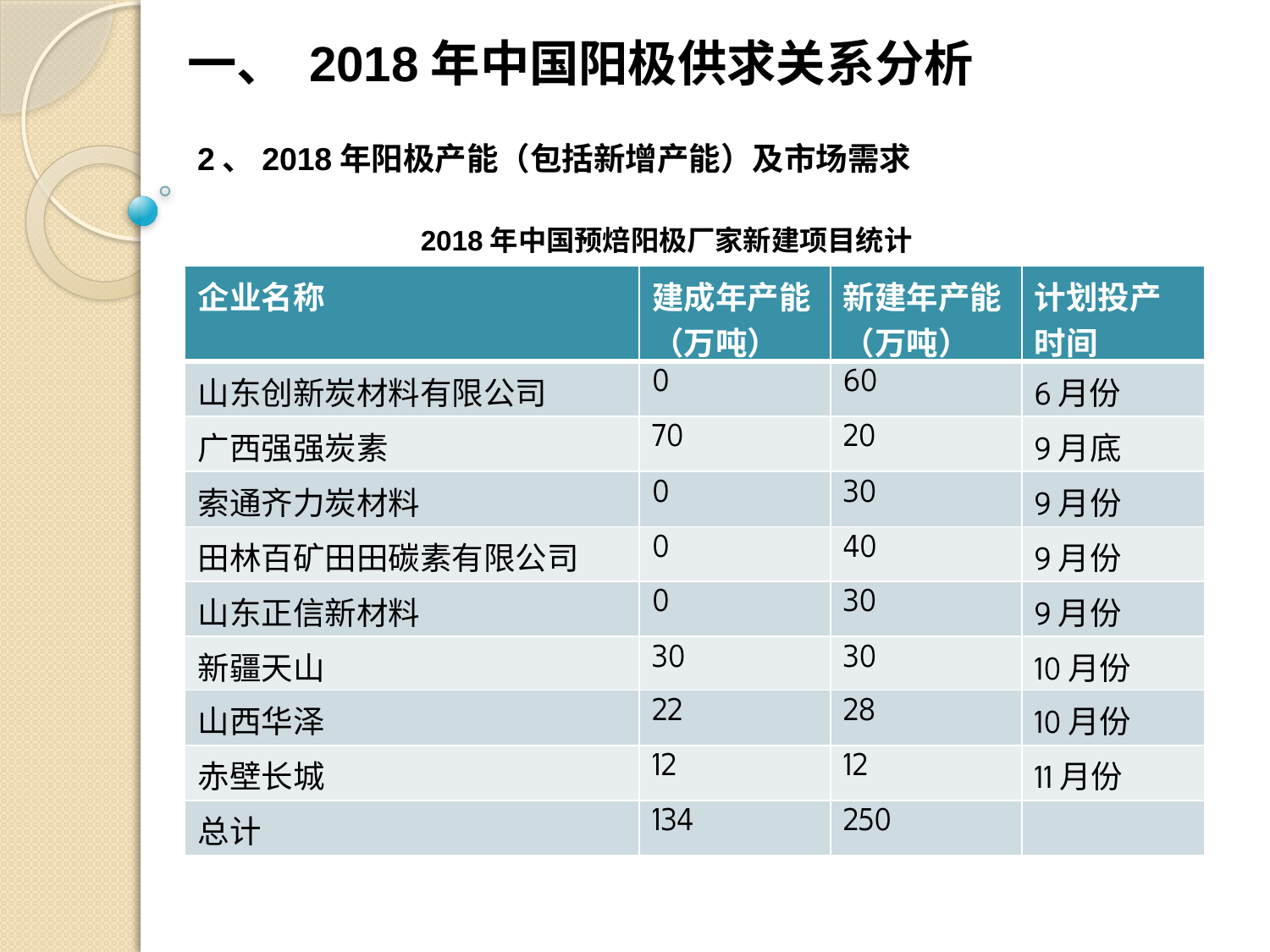

一、 2018年中国阳极供求关系分析
2、2018年阳极产能（包括新增产能）及市场需求
2018年中国预焙阳极厂家新建项目统计
| 企业名称 | 建成年产能（万吨） | 新建年产能（万吨） | 计划投产时间 |
| --- | --- | --- | --- |
| 山东创新炭材料有限公司 | 0 | 60 | 6月份 |
| 广西强强炭素 | 70 | 20 | 9月底 |
| 索通齐力炭材料 | 0 | 30 | 9月份 |
| 田林百矿田田碳素有限公司 | 0 | 40 | 9月份 |
| 山东正信新材料 | 0 | 30 | 9月份 |
| 新疆天山 | 30 | 30 | 10月份 |
| 山西华泽 | 22 | 28 | 10月份 |
| 赤壁长城 | 12 | 12 | 11月份 |
| 总计 | 134 | 250 |  |